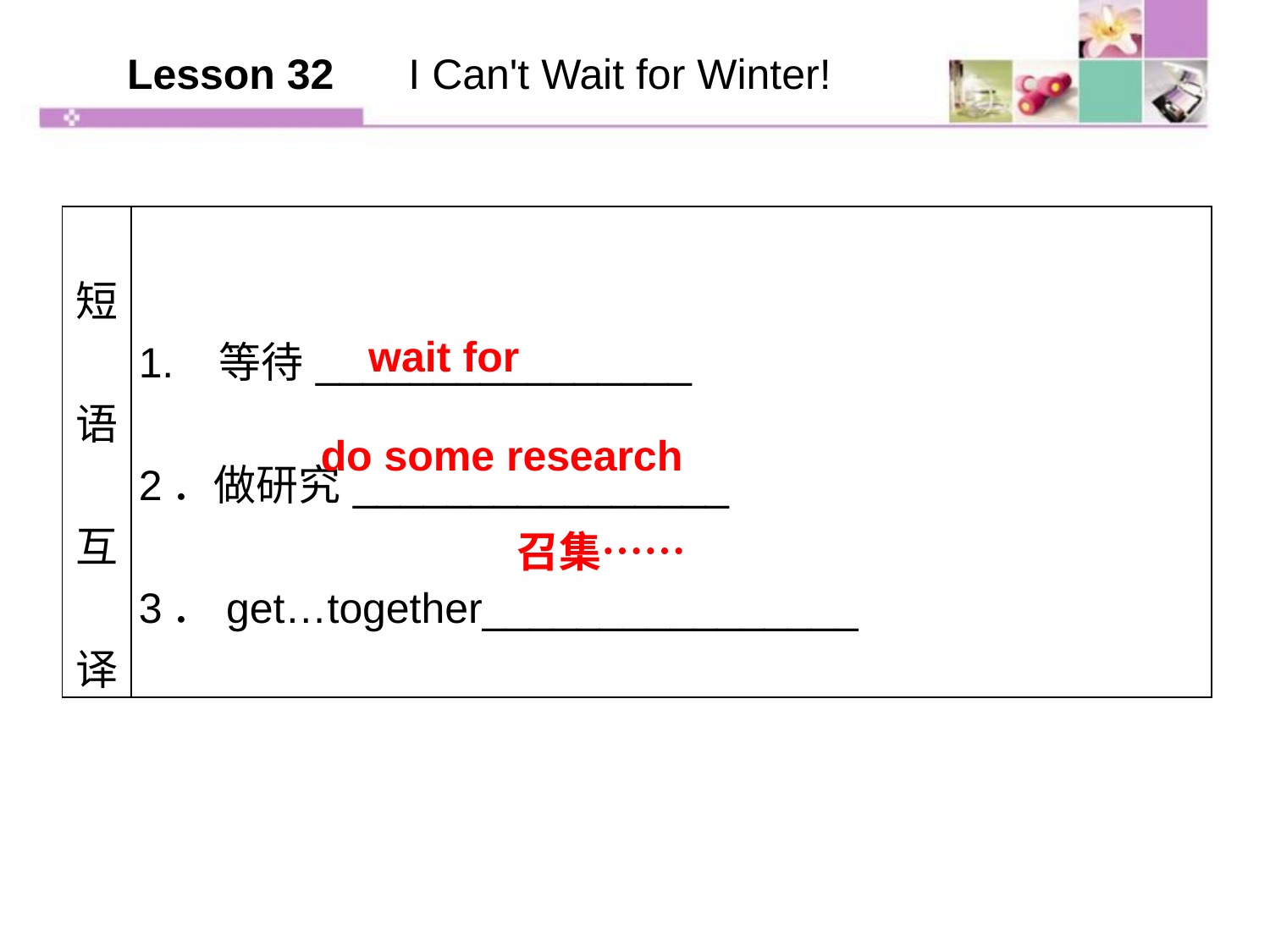

Lesson 32 　I Can't Wait for Winter!
| 短语 互译 | 1. 等待\_\_\_\_\_\_\_\_\_\_\_\_\_\_\_\_ 2．做研究\_\_\_\_\_\_\_\_\_\_\_\_\_\_\_\_ 3．get…together\_\_\_\_\_\_\_\_\_\_\_\_\_\_\_\_ |
| --- | --- |
wait for
do some research
召集……